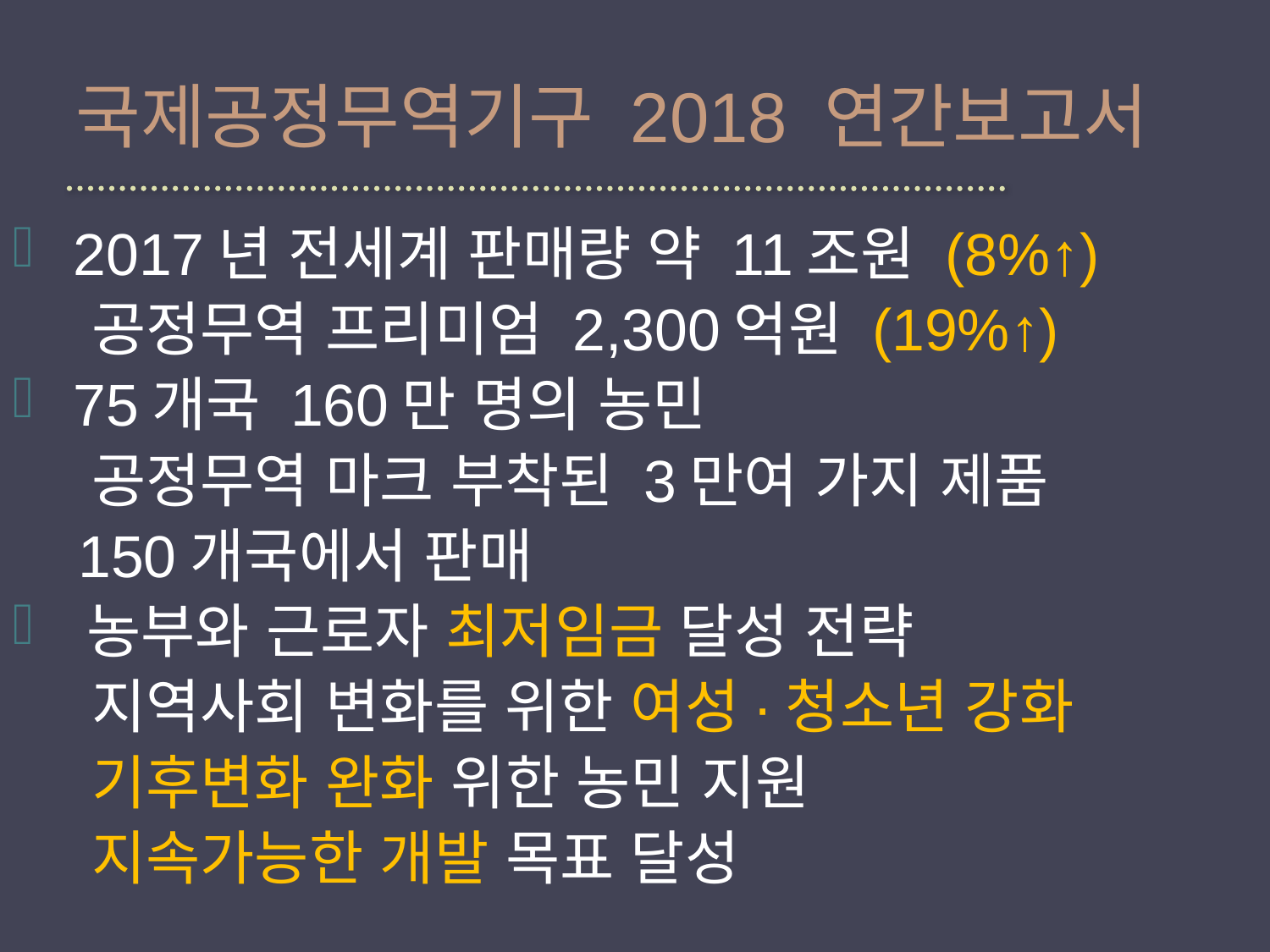

# 국제공정무역기구 2018 연간보고서
 2017년 전세계 판매량 약 11조원 (8%↑)
    공정무역 프리미엄 2,300억원 (19%↑)
 75개국 160만 명의 농민
    공정무역 마크 부착된 3만여 가지 제품
    150개국에서 판매
 농부와 근로자 최저임금 달성 전략
    지역사회 변화를 위한 여성·청소년 강화
    기후변화 완화 위한 농민 지원
    지속가능한 개발 목표 달성